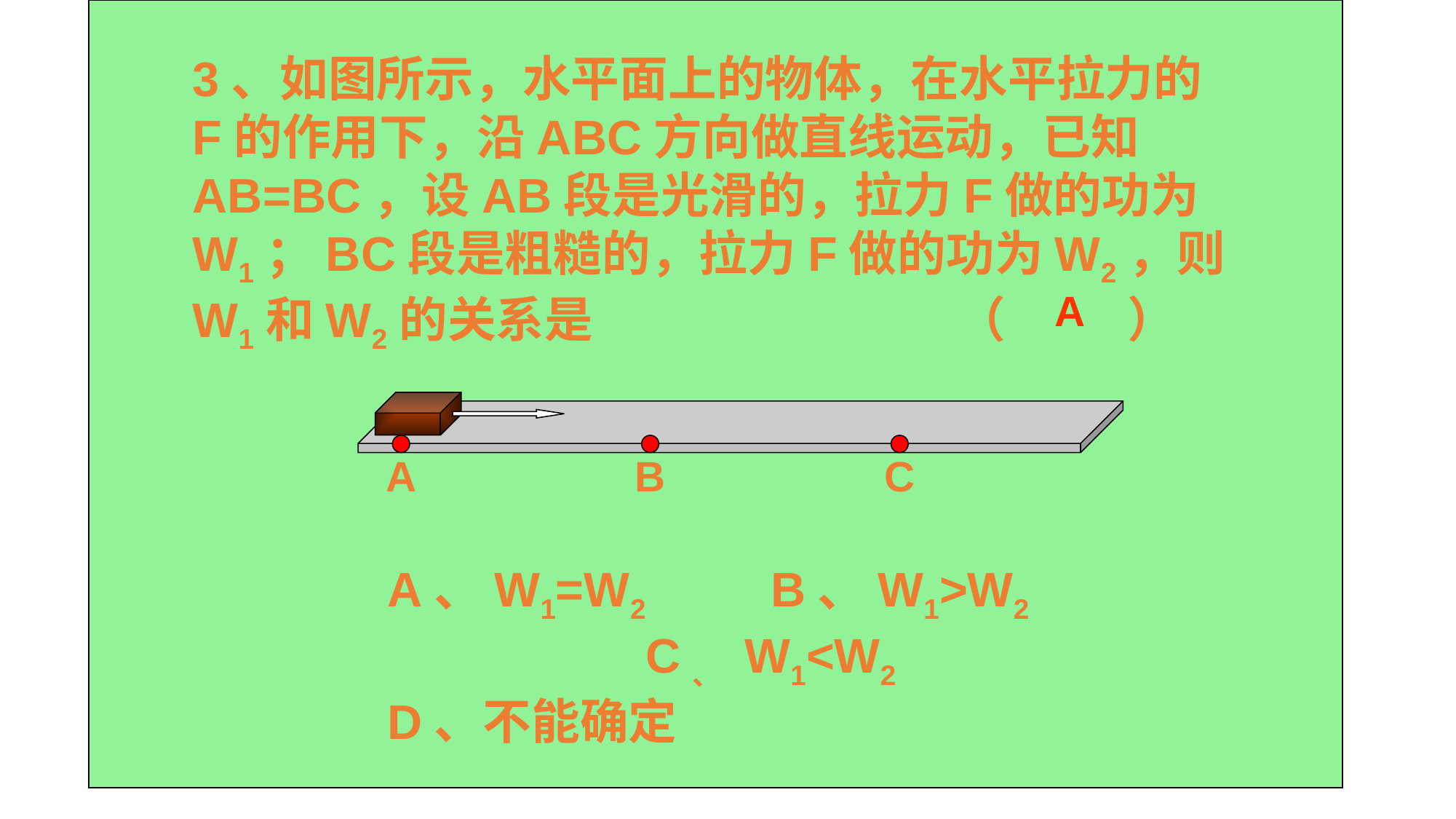

3、如图所示，水平面上的物体，在水平拉力的F的作用下，沿ABC方向做直线运动，已知AB=BC，设AB段是光滑的，拉力F做的功为W1；BC段是粗糙的，拉力F做的功为W2，则W1和W2的关系是                                 （           ）
A

A
B
C
A、W1=W2                B、W1>W2                                         C、  W1<W2                D、不能确定